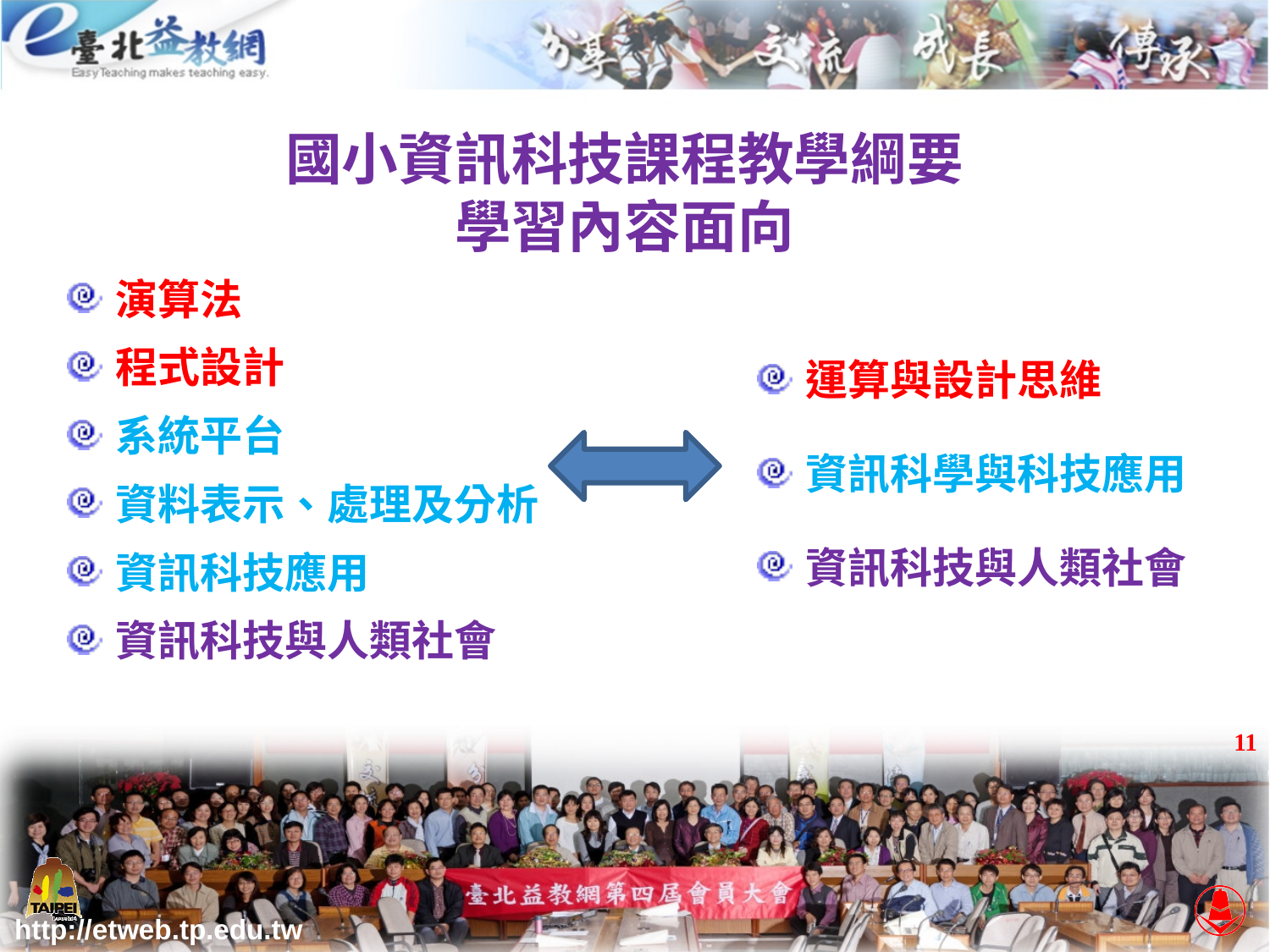

# 國小資訊科技課程教學綱要 學習內容面向
演算法
程式設計
系統平台
資料表示、處理及分析
資訊科技應用
資訊科技與人類社會
運算與設計思維
資訊科學與科技應用
資訊科技與人類社會

11